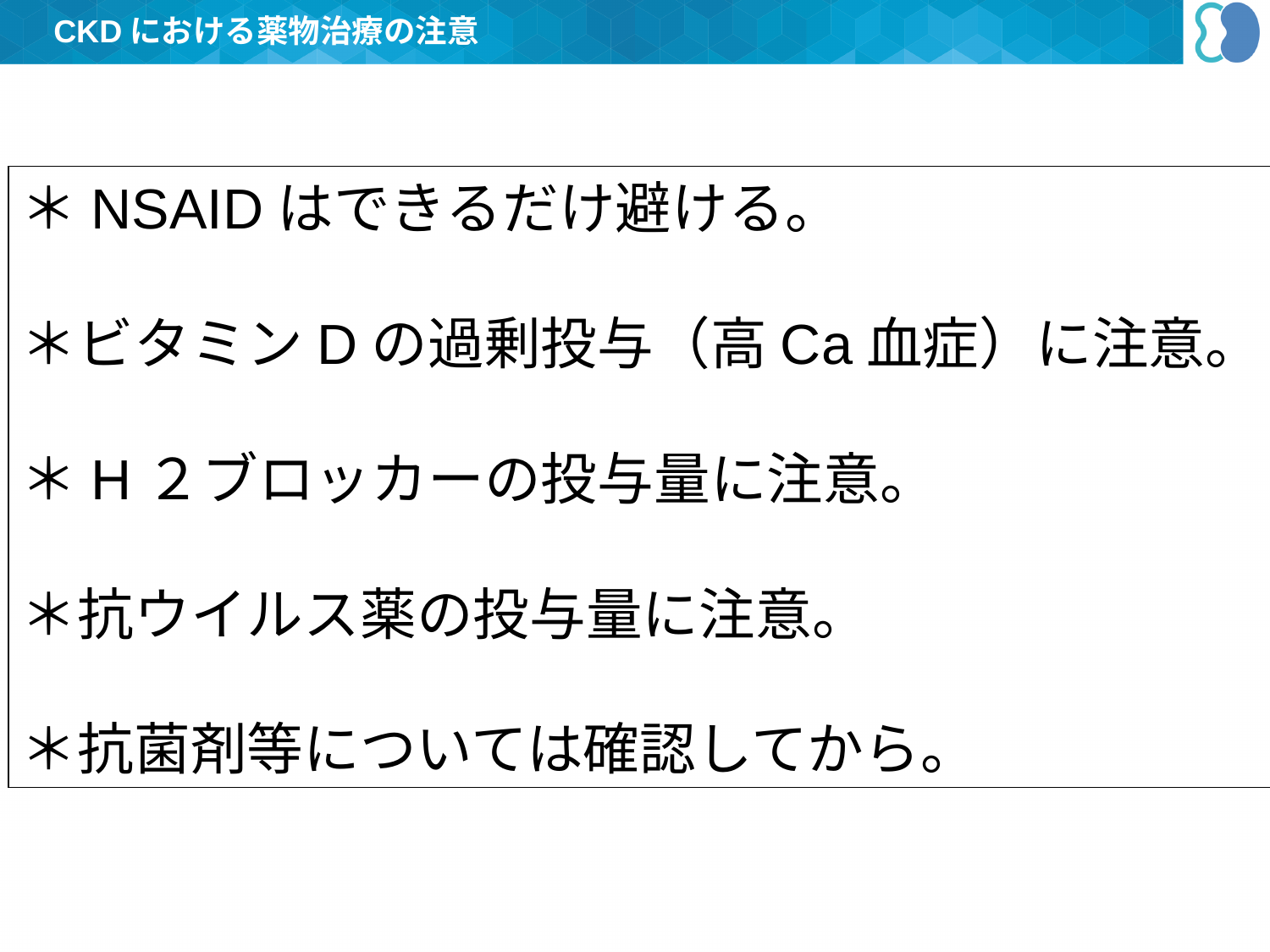

CKDにおける薬物治療の注意
＊NSAIDはできるだけ避ける。

＊ビタミンDの過剰投与（高Ca血症）に注意。

＊H２ブロッカーの投与量に注意。

＊抗ウイルス薬の投与量に注意。

＊抗菌剤等については確認してから。